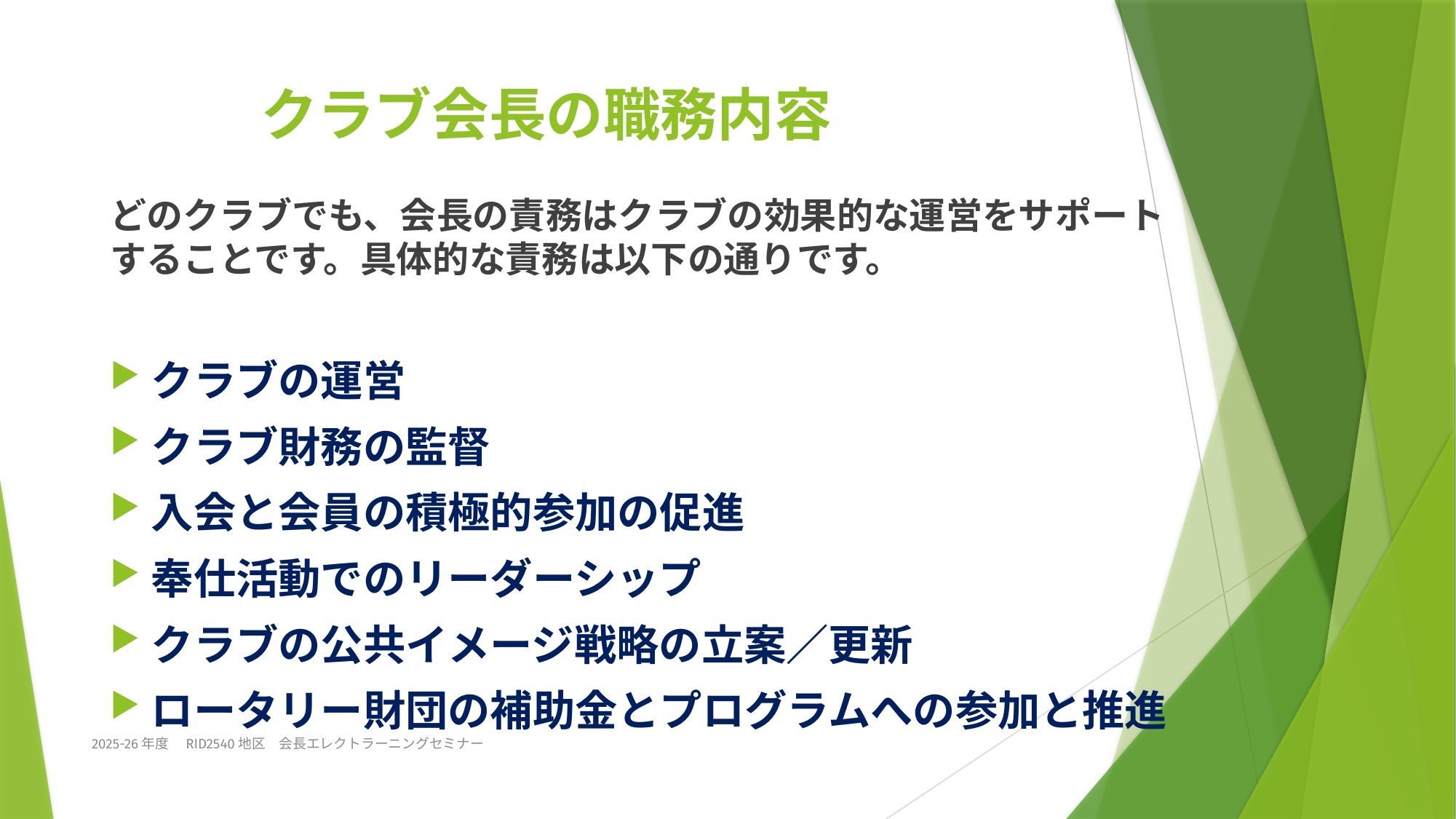

# クラブ会長の職務内容
どのクラブでも、会長の責務はクラブの効果的な運営をサポートすることです。具体的な責務は以下の通りです。

クラブの運営
クラブ財務の監督
入会と会員の積極的参加の促進
奉仕活動でのリーダーシップ
クラブの公共イメージ戦略の立案／更新
ロータリー財団の補助金とプログラムへの参加と推進
2025-26年度　RID2540地区　会長エレクトラーニングセミナー